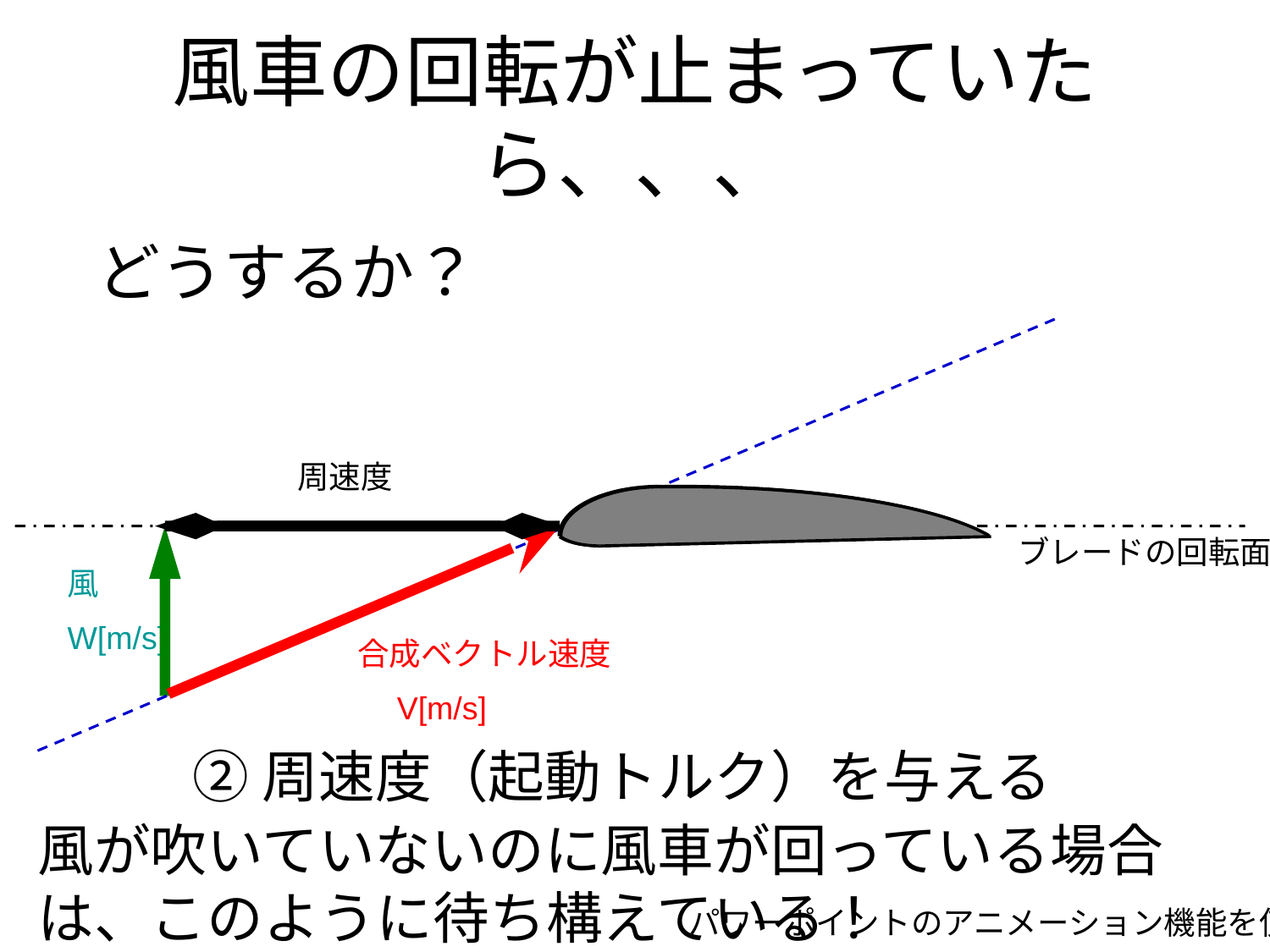

風車の回転が止まっていたら、、、
どうするか？

周速度

風
W[m/s]
ブレードの回転面

合成ベクトル速度
　V[m/s]
②周速度（起動トルク）を与える
# 風が吹いていないのに風車が回っている場合は、このように待ち構えている！
パワーポイントのアニメーション機能を使用